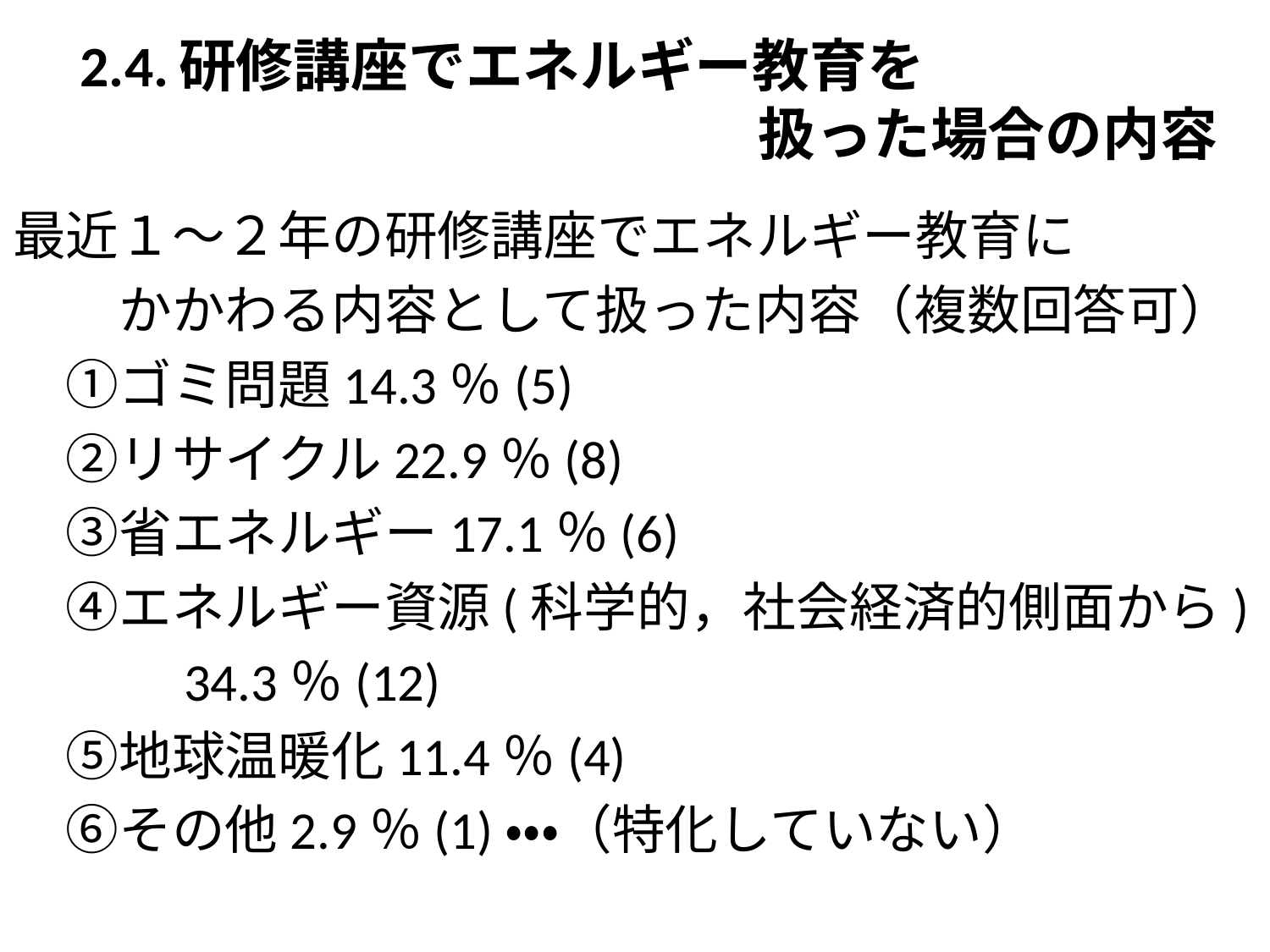

# 2.4.研修講座でエネルギー教育を 　　　　　　　　　　　　　扱った場合の内容
最近１～２年の研修講座でエネルギー教育に
　　かかわる内容として扱った内容（複数回答可）
　①ゴミ問題14.3％(5)
　②リサイクル22.9％(8)
　③省エネルギー17.1％(6)
　④エネルギー資源(科学的，社会経済的側面から)
　　　34.3％(12)
　⑤地球温暖化11.4％(4)
　⑥その他2.9％(1)・・・（特化していない）